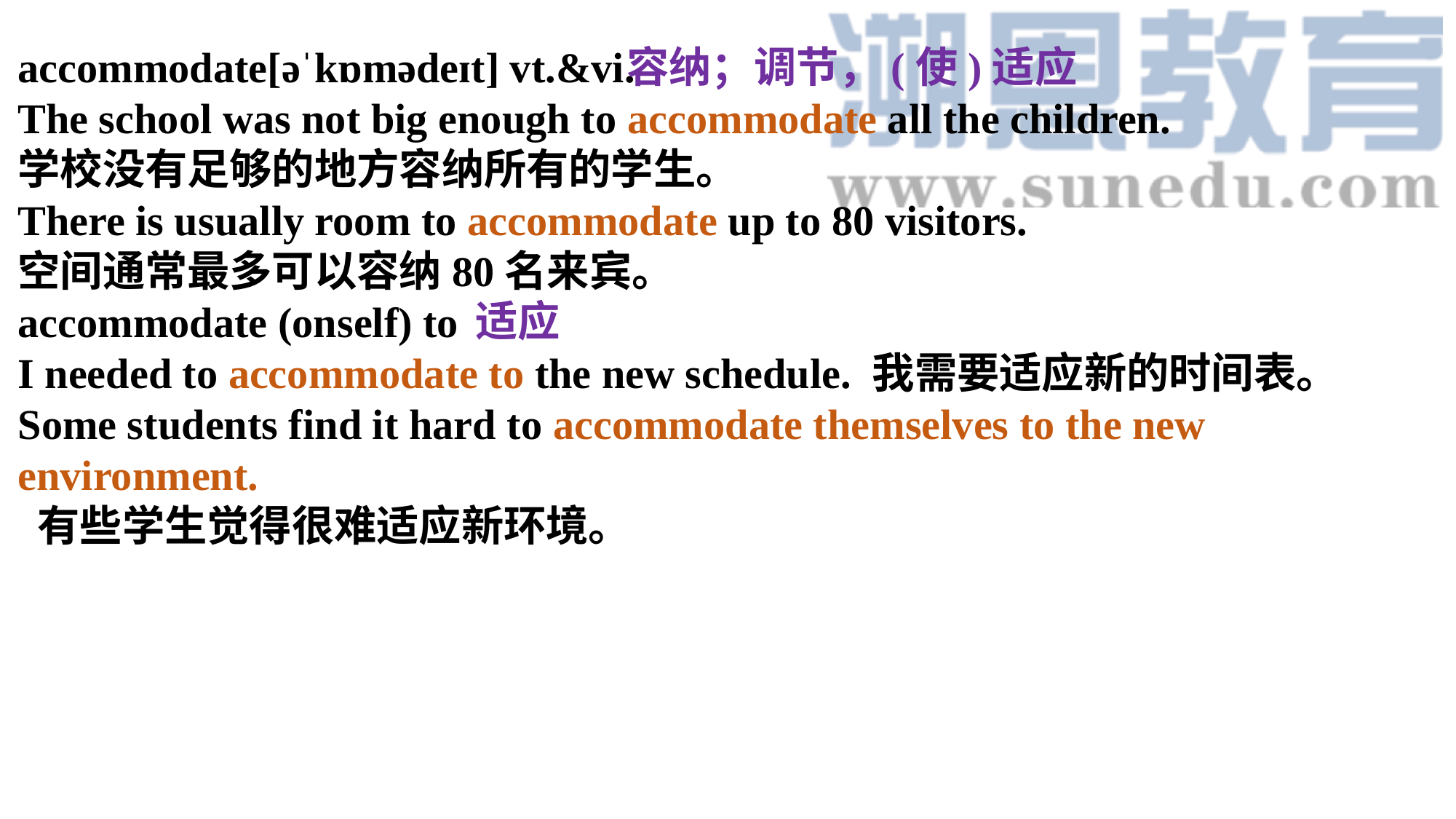

accommodate[əˈkɒmədeɪt] vt.&vi.
The school was not big enough to accommodate all the children.
学校没有足够的地方容纳所有的学生。
There is usually room to accommodate up to 80 visitors.
空间通常最多可以容纳80名来宾。
accommodate (onself) to
I needed to accommodate to the new schedule. 我需要适应新的时间表。
Some students find it hard to accommodate themselves to the new environment.
 有些学生觉得很难适应新环境。

容纳；调节，(使)适应
适应